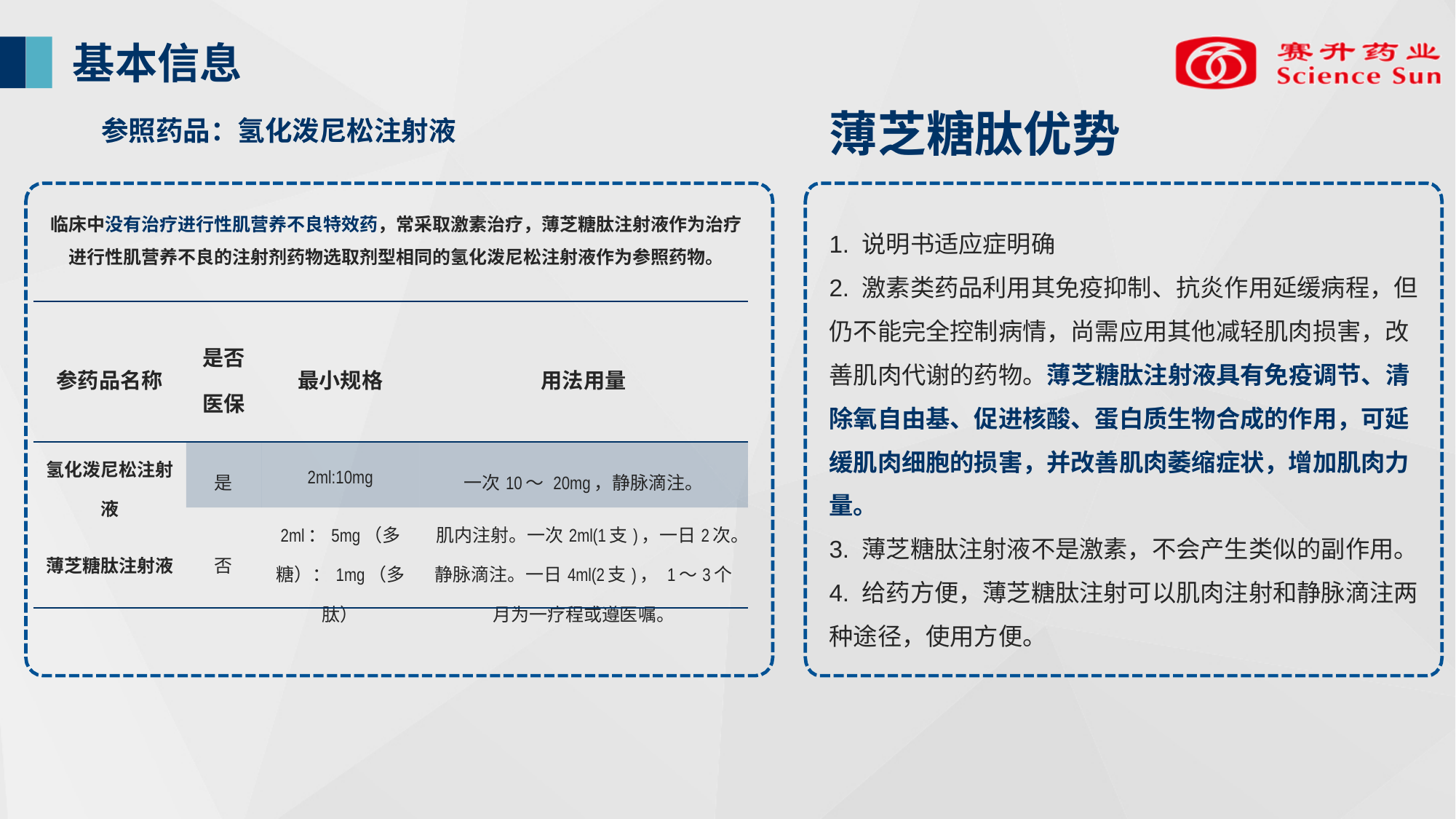

基本信息

薄芝糖肽优势
参照药品：氢化泼尼松注射液

临床中没有治疗进行性肌营养不良特效药，常采取激素治疗，薄芝糖肽注射液作为治疗进行性肌营养不良的注射剂药物选取剂型相同的氢化泼尼松注射液作为参照药物。
1. 说明书适应症明确
2. 激素类药品利用其免疫抑制、抗炎作用延缓病程，但仍不能完全控制病情，尚需应用其他减轻肌肉损害，改善肌肉代谢的药物。薄芝糖肽注射液具有免疫调节、清除氧自由基、促进核酸、蛋白质生物合成的作用，可延缓肌肉细胞的损害，并改善肌肉萎缩症状，增加肌肉力量。
3. 薄芝糖肽注射液不是激素，不会产生类似的副作用。
4. 给药方便，薄芝糖肽注射可以肌肉注射和静脉滴注两种途径，使用方便。

| 参药品名称 | 是否医保 | 最小规格 | 用法用量 |
| --- | --- | --- | --- |
| 氢化泼尼松注射液 | 是 | 2ml:10mg | 一次10～ 20mg，静脉滴注。 |
| 薄芝糖肽注射液 | 否 | 2ml：5mg（多糖）：1mg（多肽） | 肌内注射。一次2ml(1支)，一日2次。静脉滴注。一日4ml(2支)， 1～3个月为一疗程或遵医嘱。 |